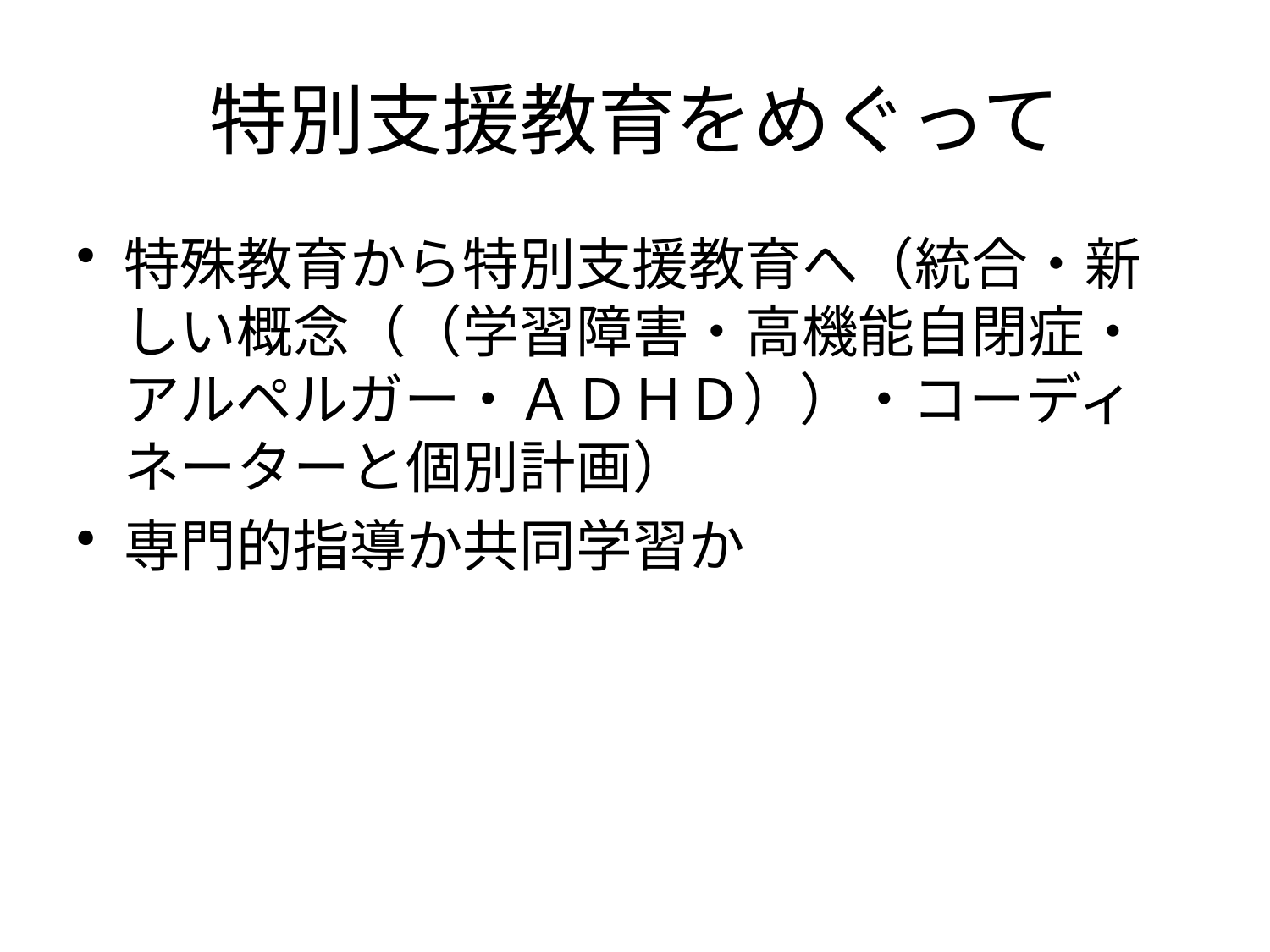

# 特別支援教育をめぐって
特殊教育から特別支援教育へ（統合・新しい概念（（学習障害・高機能自閉症・アルペルガー・ＡＤＨＤ））・コーディネーターと個別計画）
専門的指導か共同学習か